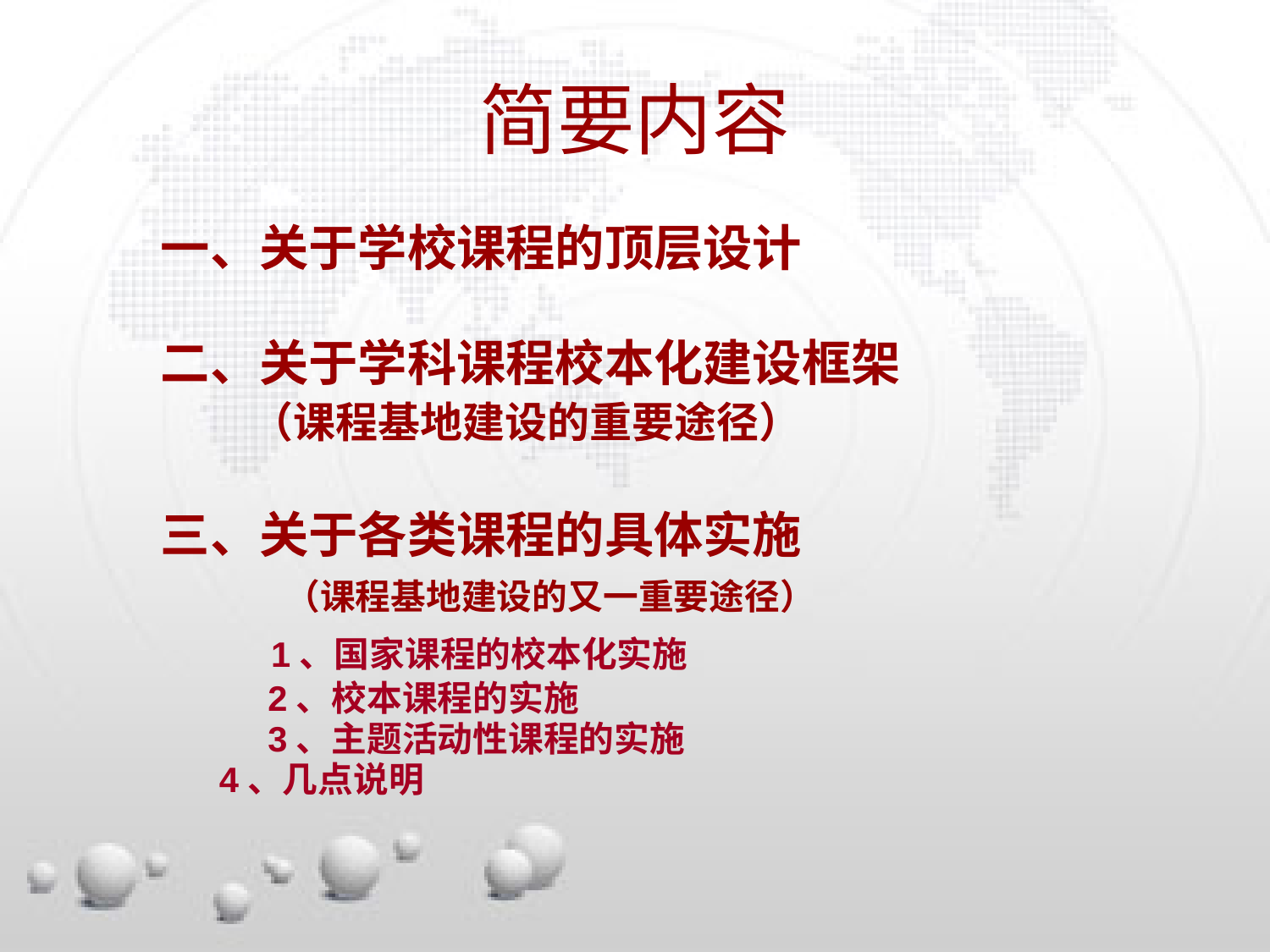

# 简要内容
一、关于学校课程的顶层设计

二、关于学科课程校本化建设框架
       （课程基地建设的重要途径）

三、关于各类课程的具体实施
          （课程基地建设的又一重要途径）
        1、国家课程的校本化实施
           2、校本课程的实施
           3、主题活动性课程的实施
      4、几点说明